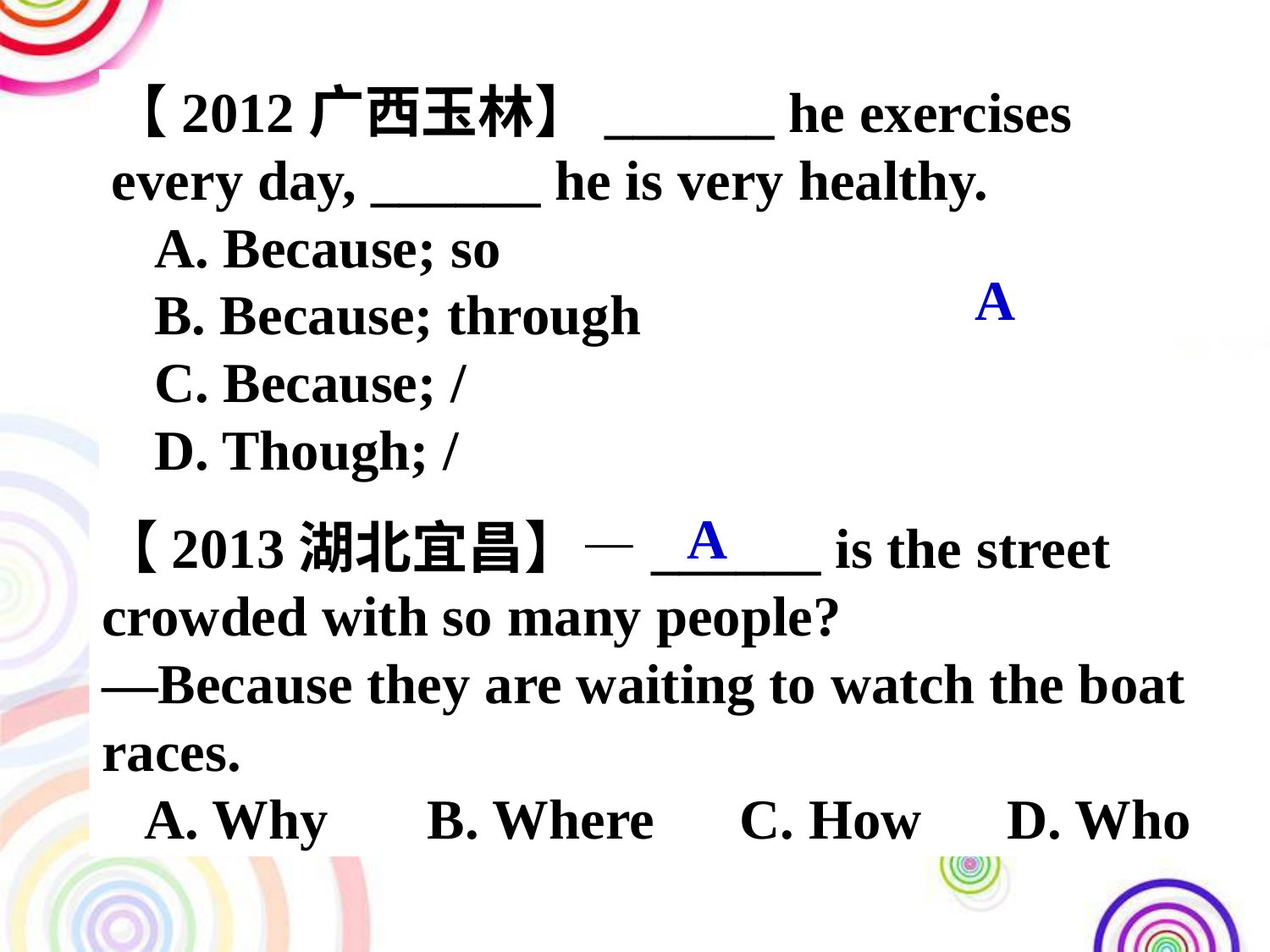

【2012广西玉林】______ he exercises every day, ______ he is very healthy.
   A. Because; so
   B. Because; through
   C. Because; /
   D. Though; /

A
A
【2013湖北宜昌】—______ is the street crowded with so many people?
—Because they are waiting to watch the boat races.
   A. Why       B. Where      C. How      D. Who